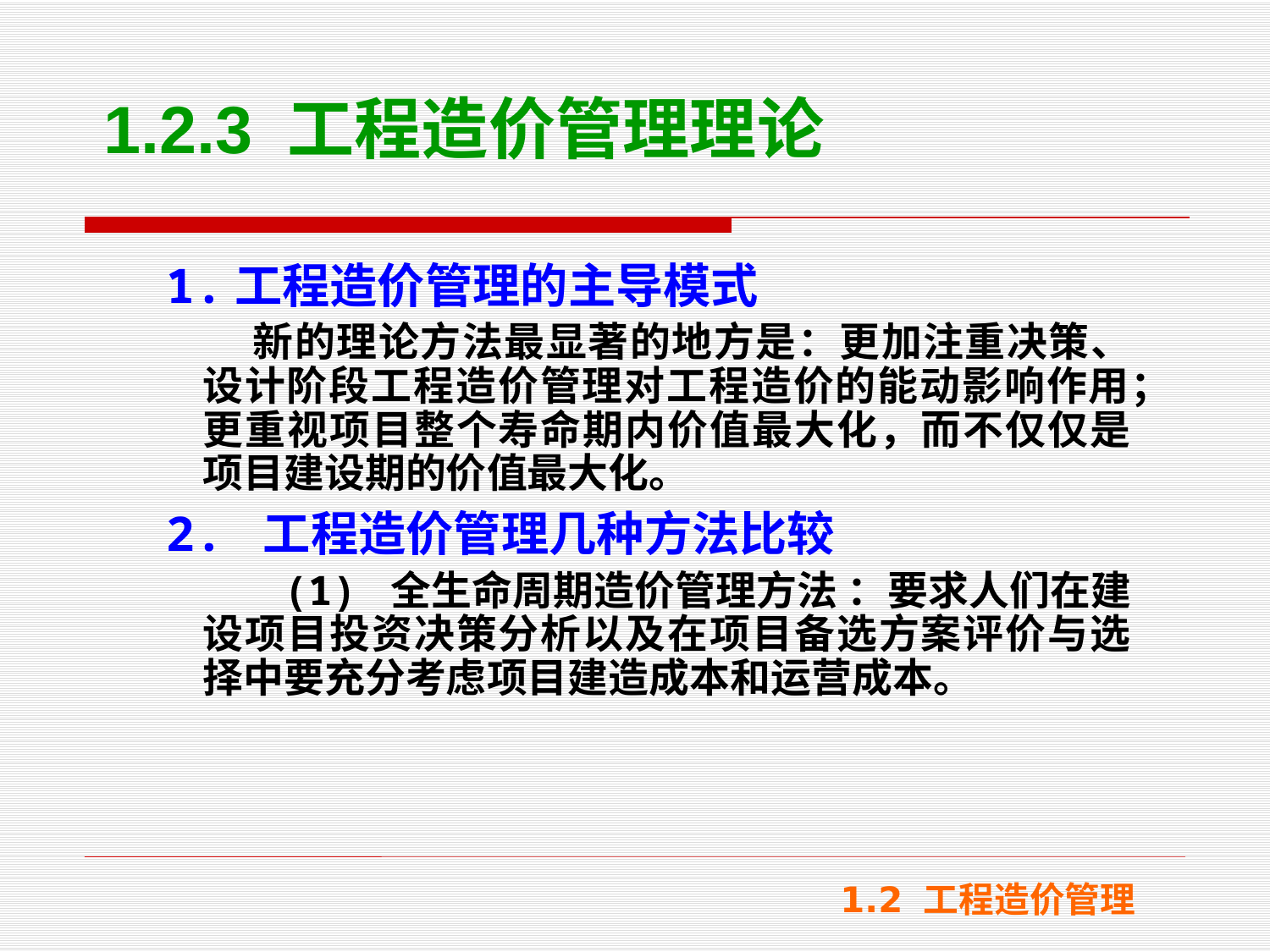

# 1.2.3 工程造价管理理论
 1.工程造价管理的主导模式
　　   新的理论方法最显著的地方是：更加注重决策、设计阶段工程造价管理对工程造价的能动影响作用；更重视项目整个寿命期内价值最大化，而不仅仅是项目建设期的价值最大化。
 2. 工程造价管理几种方法比较
      (1) 全生命周期造价管理方法 ：要求人们在建设项目投资决策分析以及在项目备选方案评价与选择中要充分考虑项目建造成本和运营成本。
1.2 工程造价管理